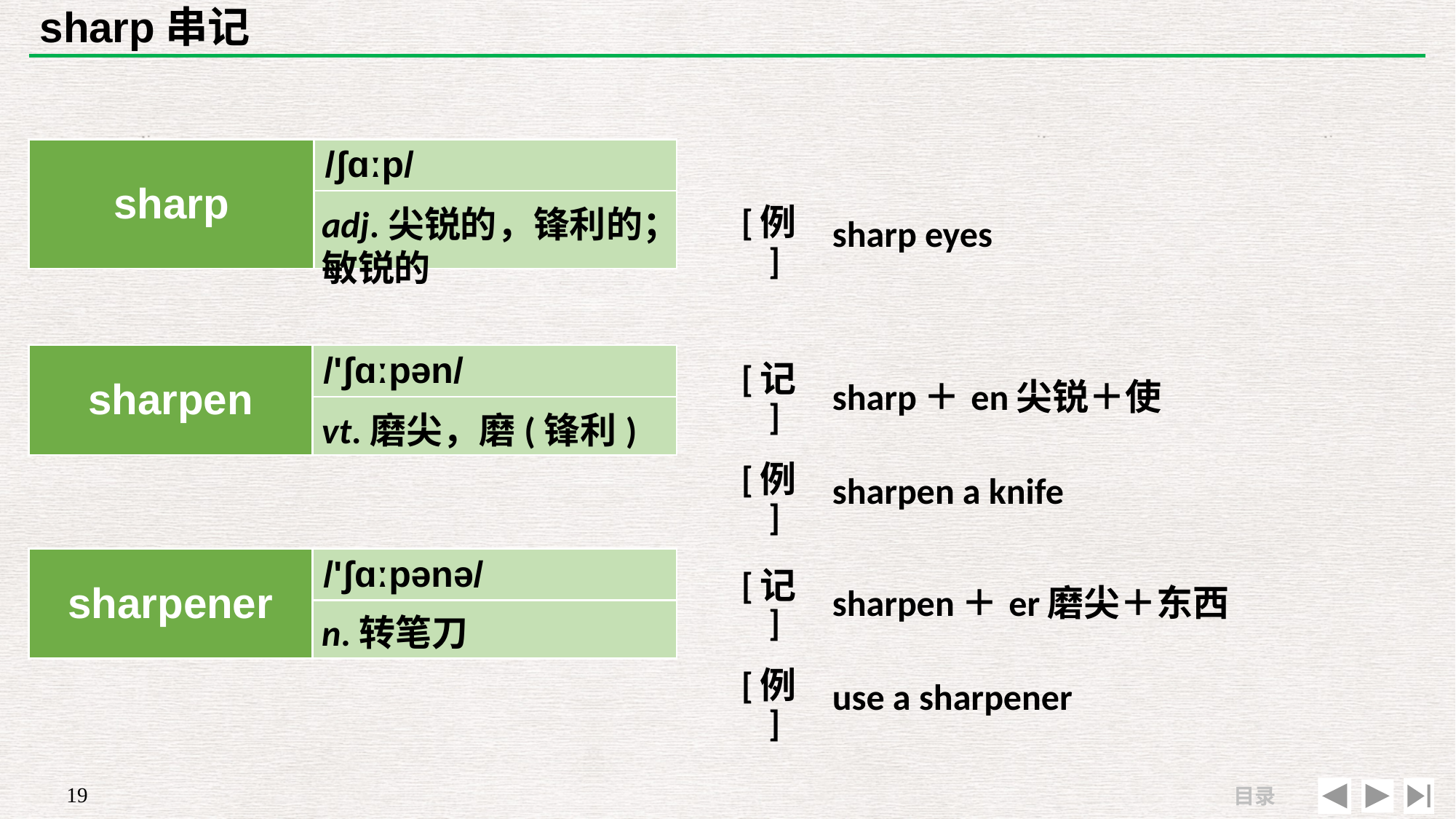

# sharp串记

| sharp | /ʃɑːp/ |
| --- | --- |
|  |  |
|  |  |
| --- | --- |
| [例] | sharp eyes |
adj.尖锐的，锋利的；敏锐的
| [记] | sharp＋en尖锐＋使 |
| --- | --- |
| [例] | sharpen a knife |
| sharpen | /'ʃɑːpən/ |
| --- | --- |
|  |  |
vt.磨尖，磨(锋利)
| sharpener | /'ʃɑːpənə/ |
| --- | --- |
|  |  |
| [记] | sharpen＋er磨尖＋东西 |
| --- | --- |
| [例] | use a sharpener |
n.转笔刀